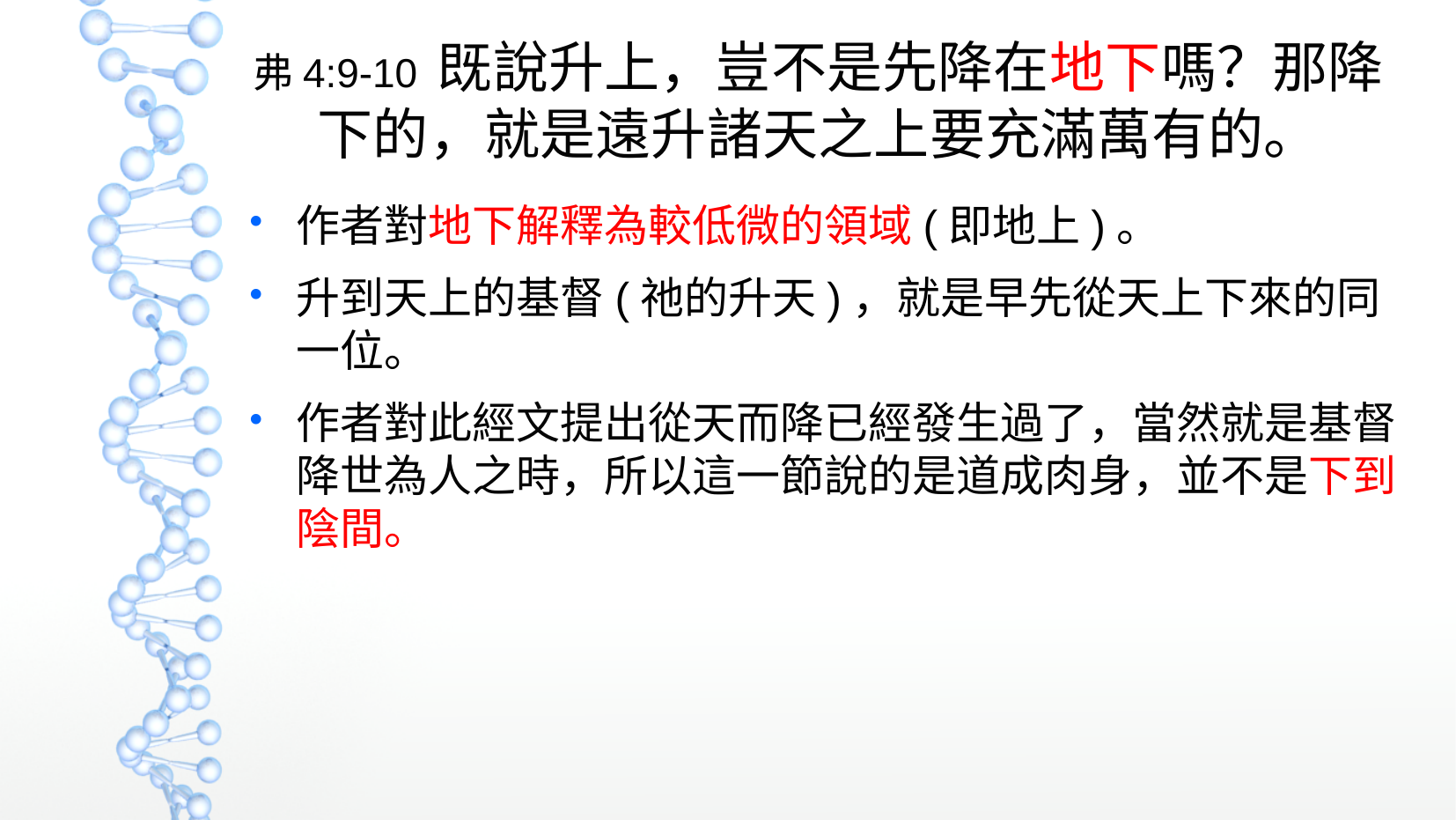

弗4:9-10 既說升上，豈不是先降在地下嗎？那降下的，就是遠升諸天之上要充滿萬有的。
作者對地下解釋為較低微的領域(即地上)。
升到天上的基督(祂的升天)，就是早先從天上下來的同一位。
作者對此經文提出從天而降已經發生過了，當然就是基督降世為人之時，所以這一節說的是道成肉身，並不是下到陰間。